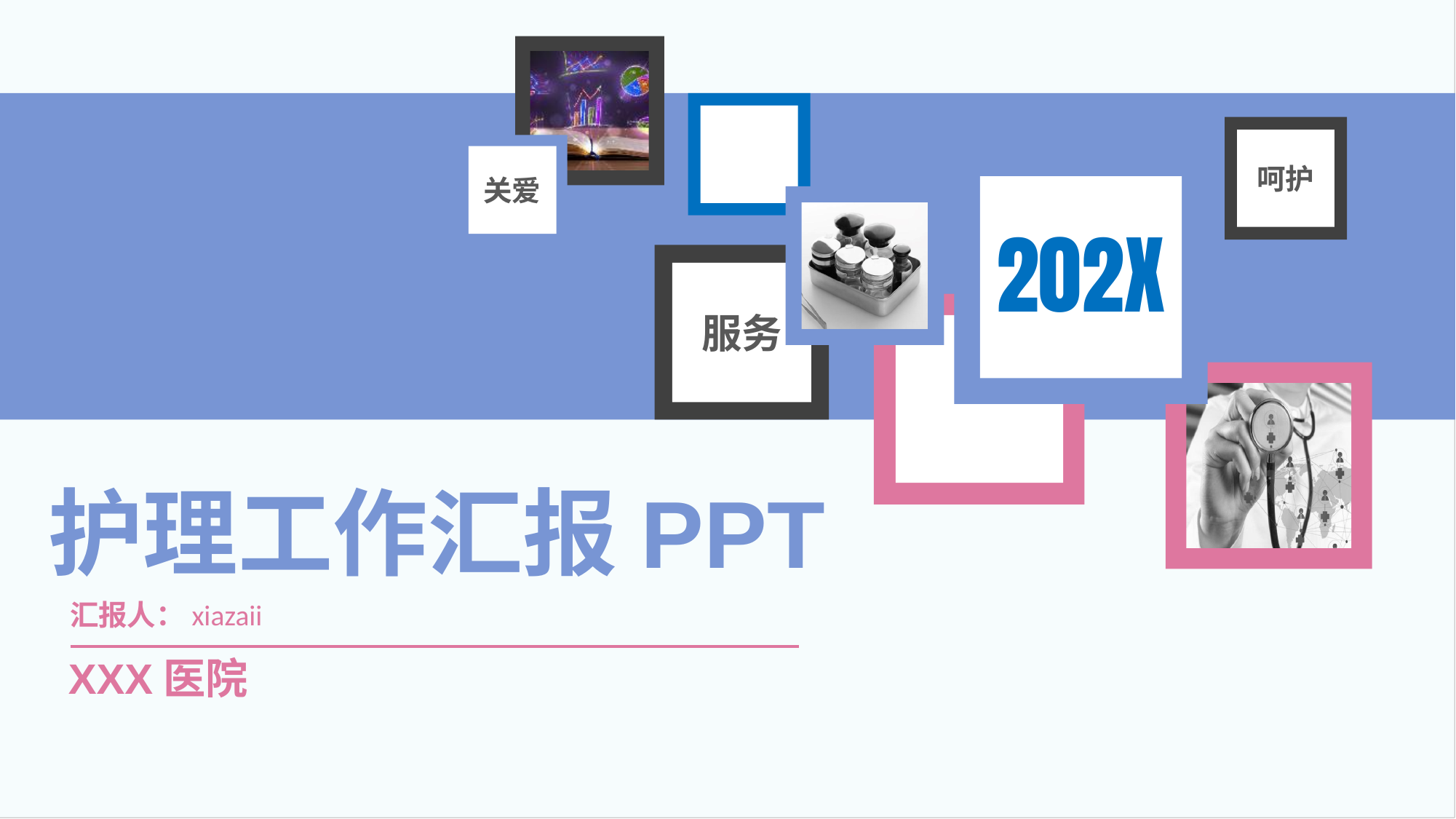

呵护

关爱

202X

服务

护理工作汇报PPT
汇报人：xiazaii
XXX医院